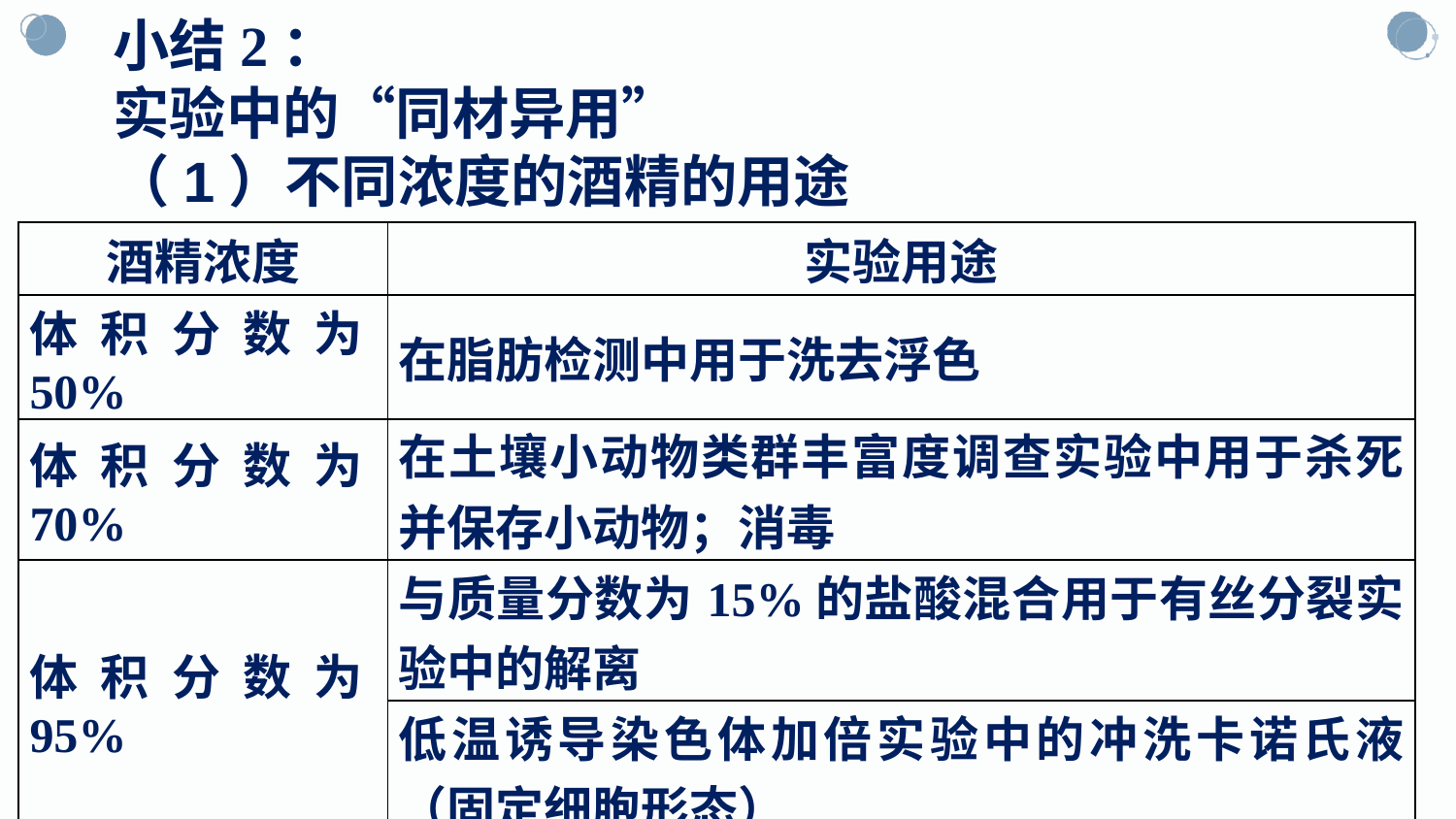

小结2：
实验中的“同材异用”
（1）不同浓度的酒精的用途
| 酒精浓度 | 实验用途 |
| --- | --- |
| 体积分数为50% | 在脂肪检测中用于洗去浮色 |
| 体积分数为70% | 在土壤小动物类群丰富度调查实验中用于杀死并保存小动物；消毒 |
| 体积分数为95% | 与质量分数为15%的盐酸混合用于有丝分裂实验中的解离 |
|  | 低温诱导染色体加倍实验中的冲洗卡诺氏液（固定细胞形态） |
| 无水乙醇 | 用于光合作用色素的提取 |